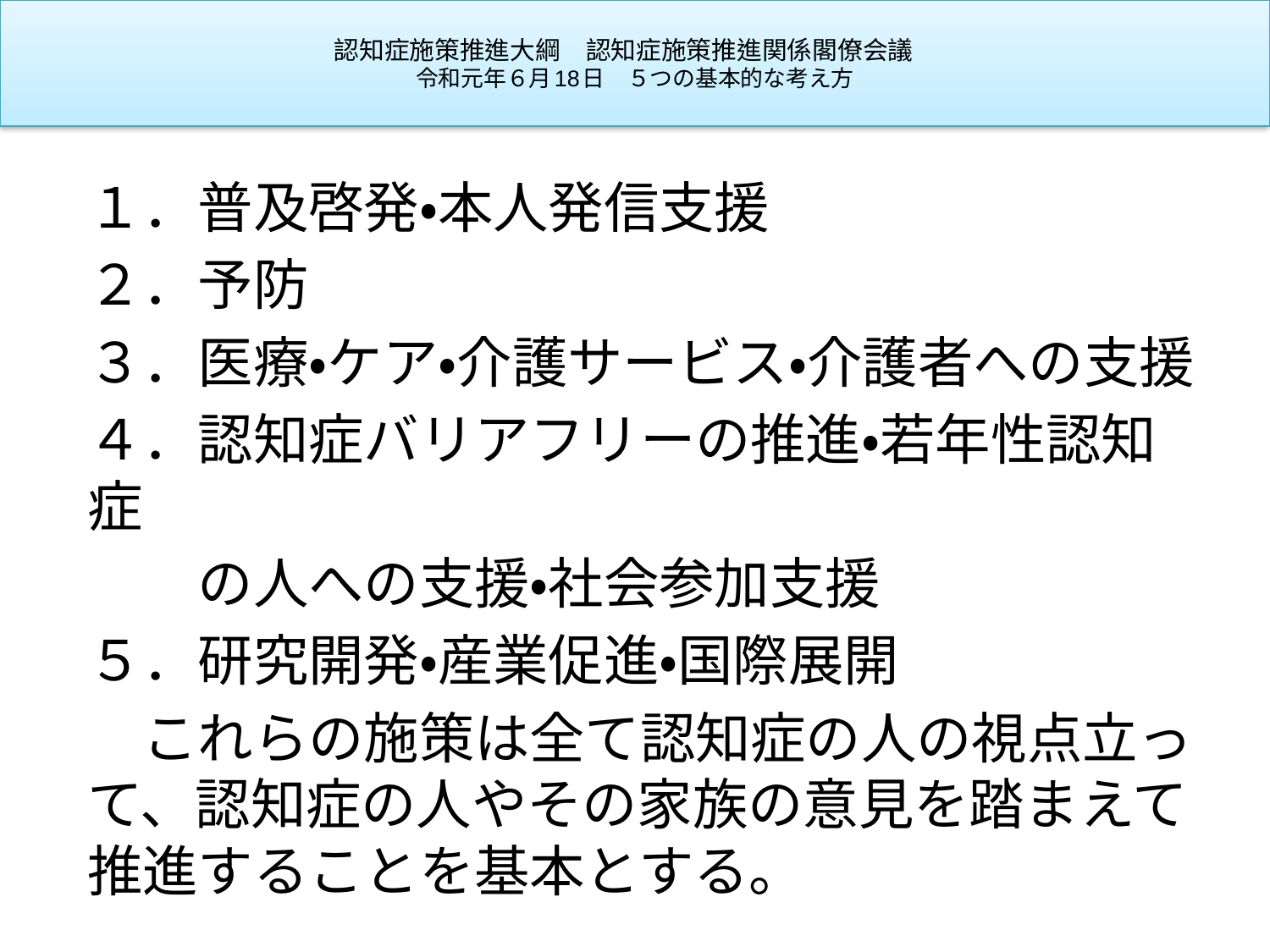

# 認知症施策推進大綱　認知症施策推進関係閣僚会議　 令和元年６月18日　５つの基本的な考え方
１．普及啓発・本人発信支援
２．予防
３．医療・ケア・介護サービス・介護者への支援
４．認知症バリアフリーの推進・若年性認知症
　　の人への支援・社会参加支援
５．研究開発・産業促進・国際展開
　これらの施策は全て認知症の人の視点立って、認知症の人やその家族の意見を踏まえて推進することを基本とする。